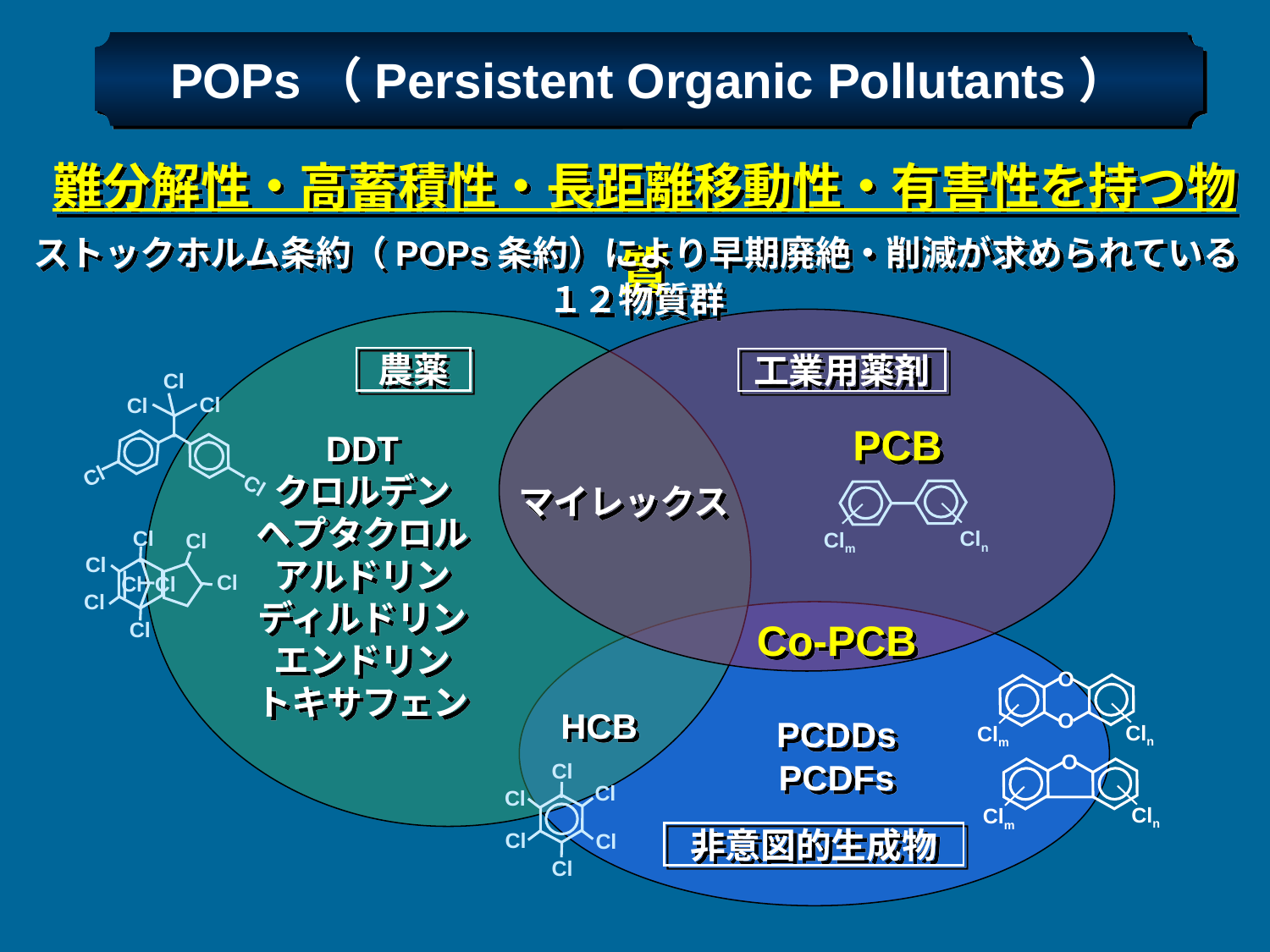

POPs（Persistent Organic Pollutants）
難分解性・高蓄積性・長距離移動性・有害性を持つ物質
ストックホルム条約（POPs条約）により早期廃絶・削減が求められている１２物質群

農薬
工業用薬剤
Cl
Cl
Cl

Cl

Cl

PCB
DDT
クロルデン
ヘプタクロル
アルドリン
ディルドリン
エンドリン
トキサフェン
マイレックス

Cln
Clm
Cl
Cl
Cl

Cl
Cl
Cl

Cl

Cl

Co-PCB
O

O

Cln
Clm
HCB
PCDDs
PCDFs
O

Cln
Clm

Cl
Cl
Cl

Cl
Cl

Cl
非意図的生成物